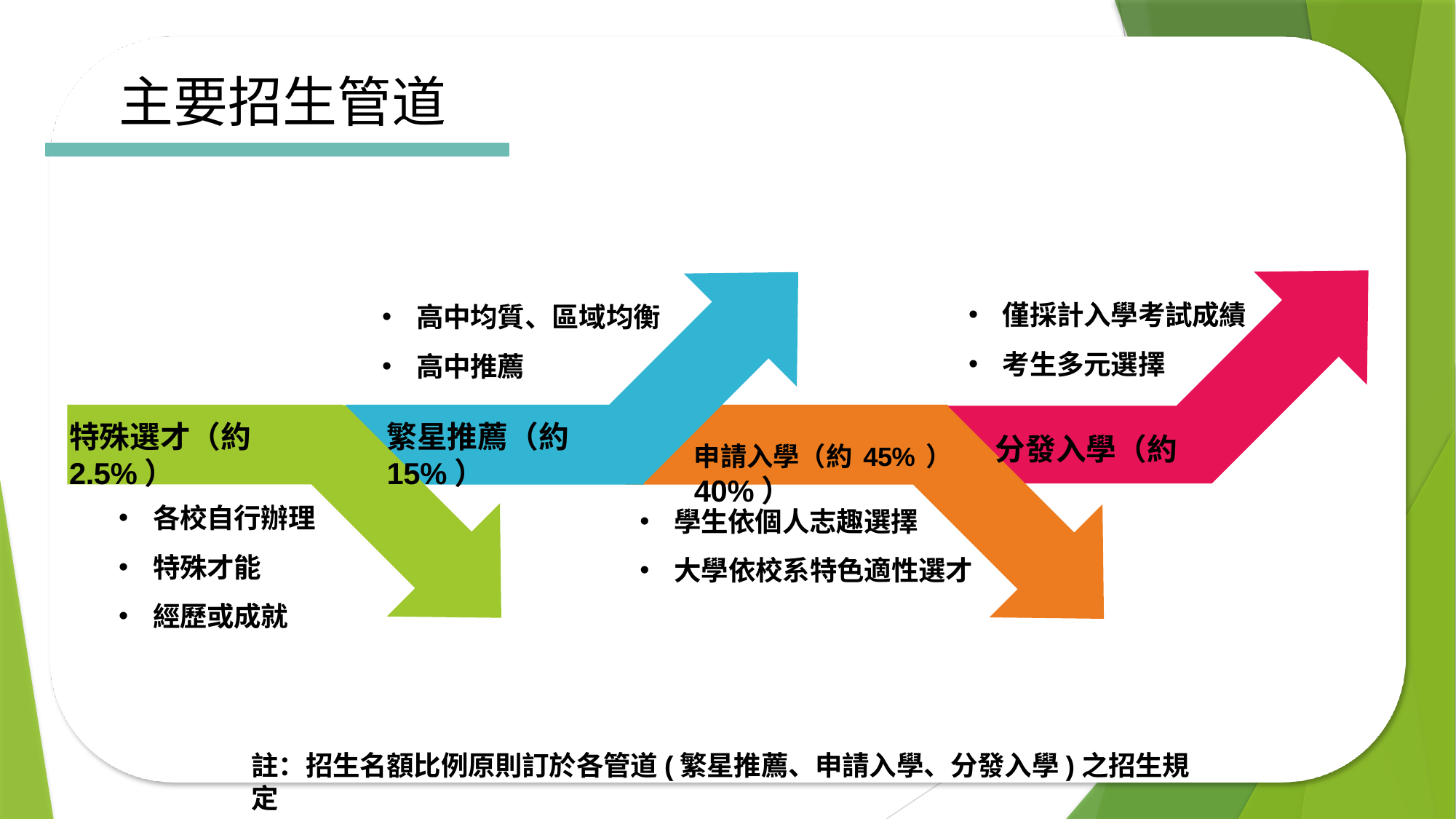

# 主要招生管道

僅採計入學考試成績
考生多元選擇
高中均質、區域均衡
高中推薦
申請入學（約45%）	分發入學（約40%）
繁星推薦（約15%）
特殊選才（約2.5%）
各校自行辦理
特殊才能
經歷或成就
學生依個人志趣選擇
大學依校系特色適性選才
註：招生名額比例原則訂於各管道(繁星推薦、申請入學、分發入學)之招生規定